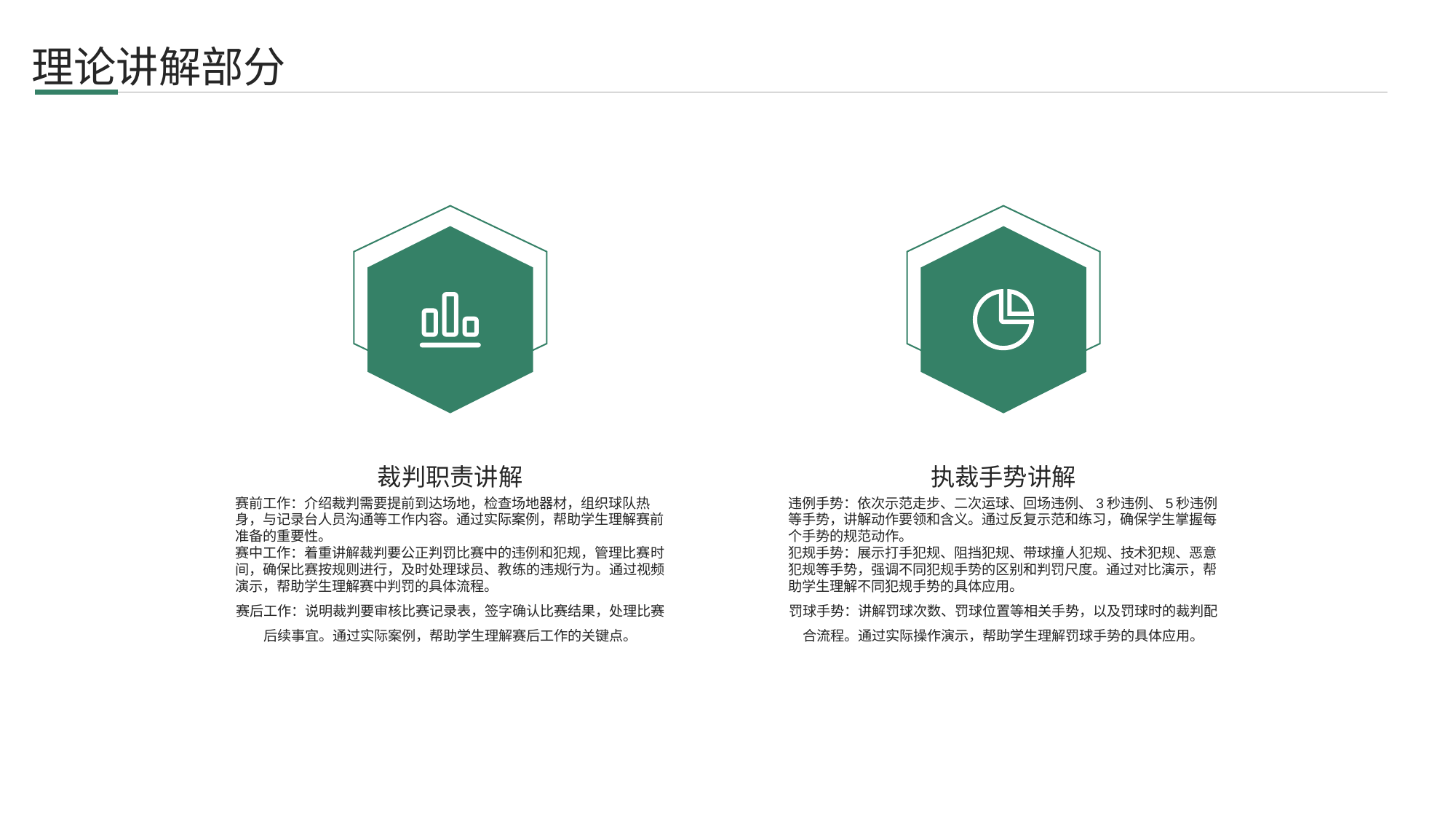

理论讲解部分

裁判职责讲解
执裁手势讲解
赛前工作：介绍裁判需要提前到达场地，检查场地器材，组织球队热身，与记录台人员沟通等工作内容。通过实际案例，帮助学生理解赛前准备的重要性。
赛中工作：着重讲解裁判要公正判罚比赛中的违例和犯规，管理比赛时间，确保比赛按规则进行，及时处理球员、教练的违规行为。通过视频演示，帮助学生理解赛中判罚的具体流程。
赛后工作：说明裁判要审核比赛记录表，签字确认比赛结果，处理比赛后续事宜。通过实际案例，帮助学生理解赛后工作的关键点。
违例手势：依次示范走步、二次运球、回场违例、3秒违例、5秒违例等手势，讲解动作要领和含义。通过反复示范和练习，确保学生掌握每个手势的规范动作。
犯规手势：展示打手犯规、阻挡犯规、带球撞人犯规、技术犯规、恶意犯规等手势，强调不同犯规手势的区别和判罚尺度。通过对比演示，帮助学生理解不同犯规手势的具体应用。
罚球手势：讲解罚球次数、罚球位置等相关手势，以及罚球时的裁判配合流程。通过实际操作演示，帮助学生理解罚球手势的具体应用。